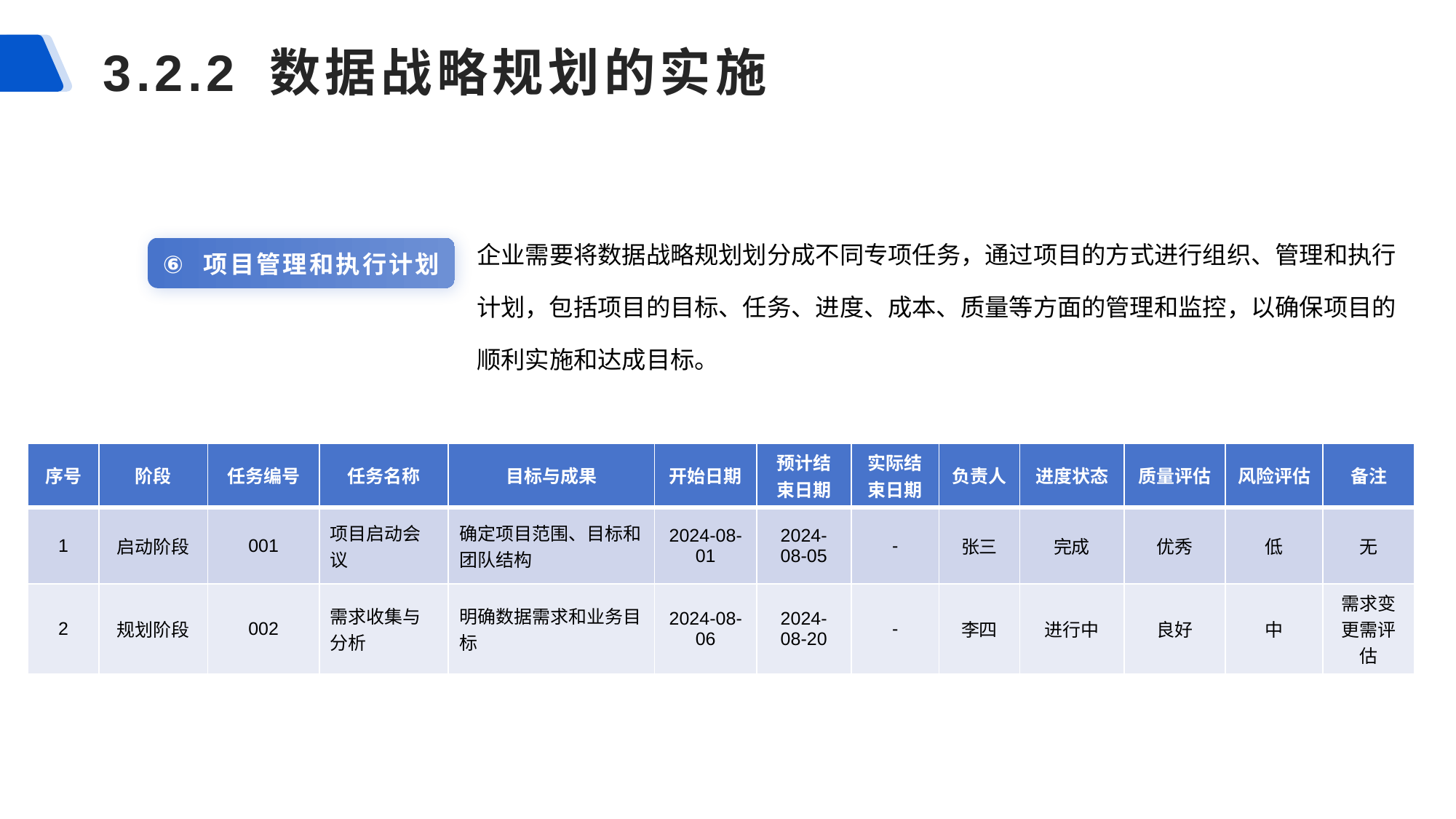

3.2.2 数据战略规划的实施
企业需要将数据战略规划划分成不同专项任务，通过项目的方式进行组织、管理和执行计划，包括项目的目标、任务、进度、成本、质量等方面的管理和监控，以确保项目的顺利实施和达成目标。
项目管理和执行计划
| 序号 | 阶段 | 任务编号 | 任务名称 | 目标与成果 | 开始日期 | 预计结束日期 | 实际结束日期 | 负责人 | 进度状态 | 质量评估 | 风险评估 | 备注 |
| --- | --- | --- | --- | --- | --- | --- | --- | --- | --- | --- | --- | --- |
| 1 | 启动阶段 | 001 | 项目启动会议 | 确定项目范围、目标和团队结构 | 2024-08-01 | 2024-08-05 | - | 张三 | 完成 | 优秀 | 低 | 无 |
| 2 | 规划阶段 | 002 | 需求收集与分析 | 明确数据需求和业务目标 | 2024-08-06 | 2024-08-20 | - | 李四 | 进行中 | 良好 | 中 | 需求变更需评估 |